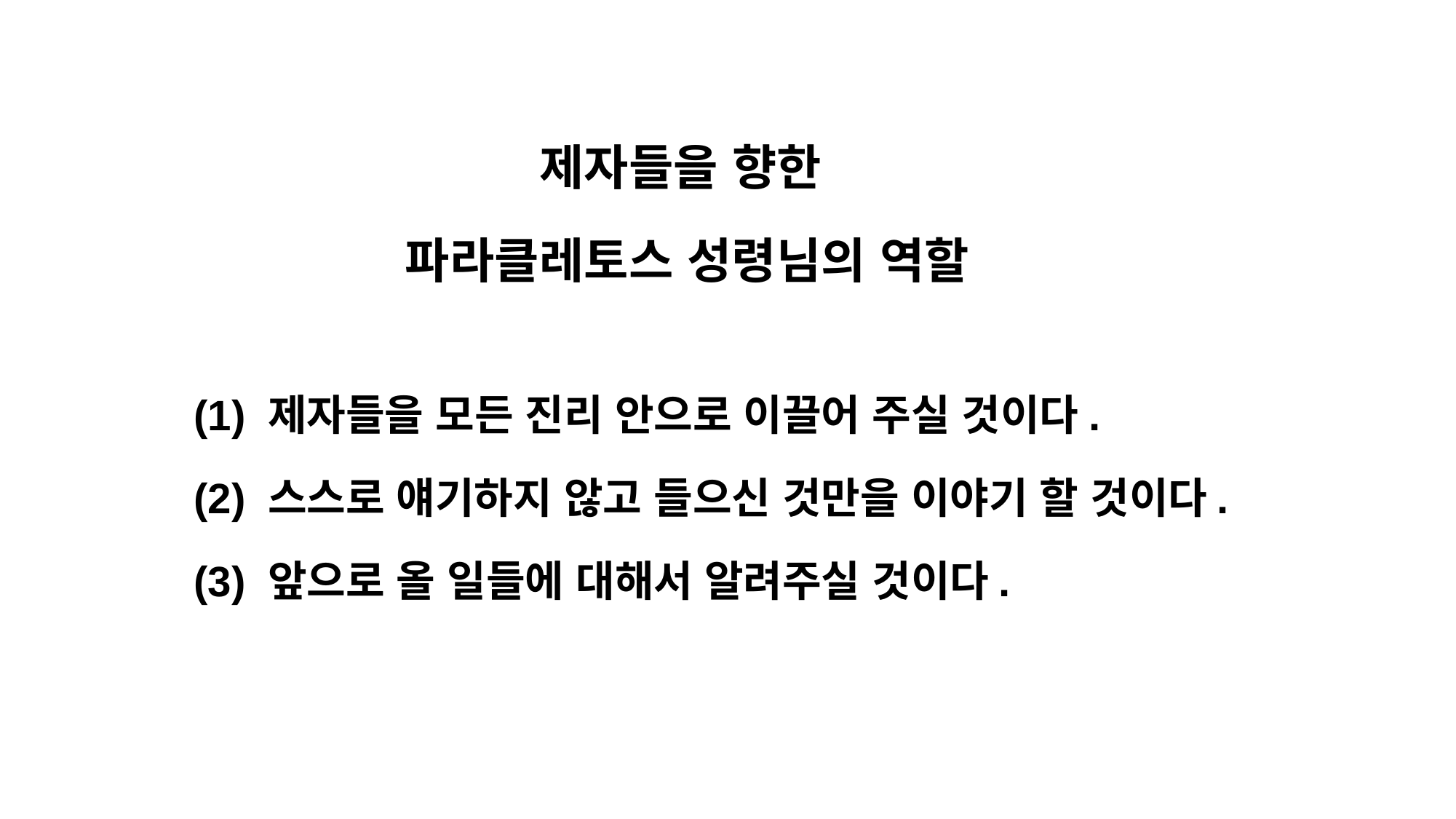

제자들을 향한
파라클레토스 성령님의 역할
	(1) 제자들을 모든 진리 안으로 이끌어 주실 것이다.
	(2) 스스로 얘기하지 않고 들으신 것만을 이야기 할 것이다.
	(3) 앞으로 올 일들에 대해서 알려주실 것이다.